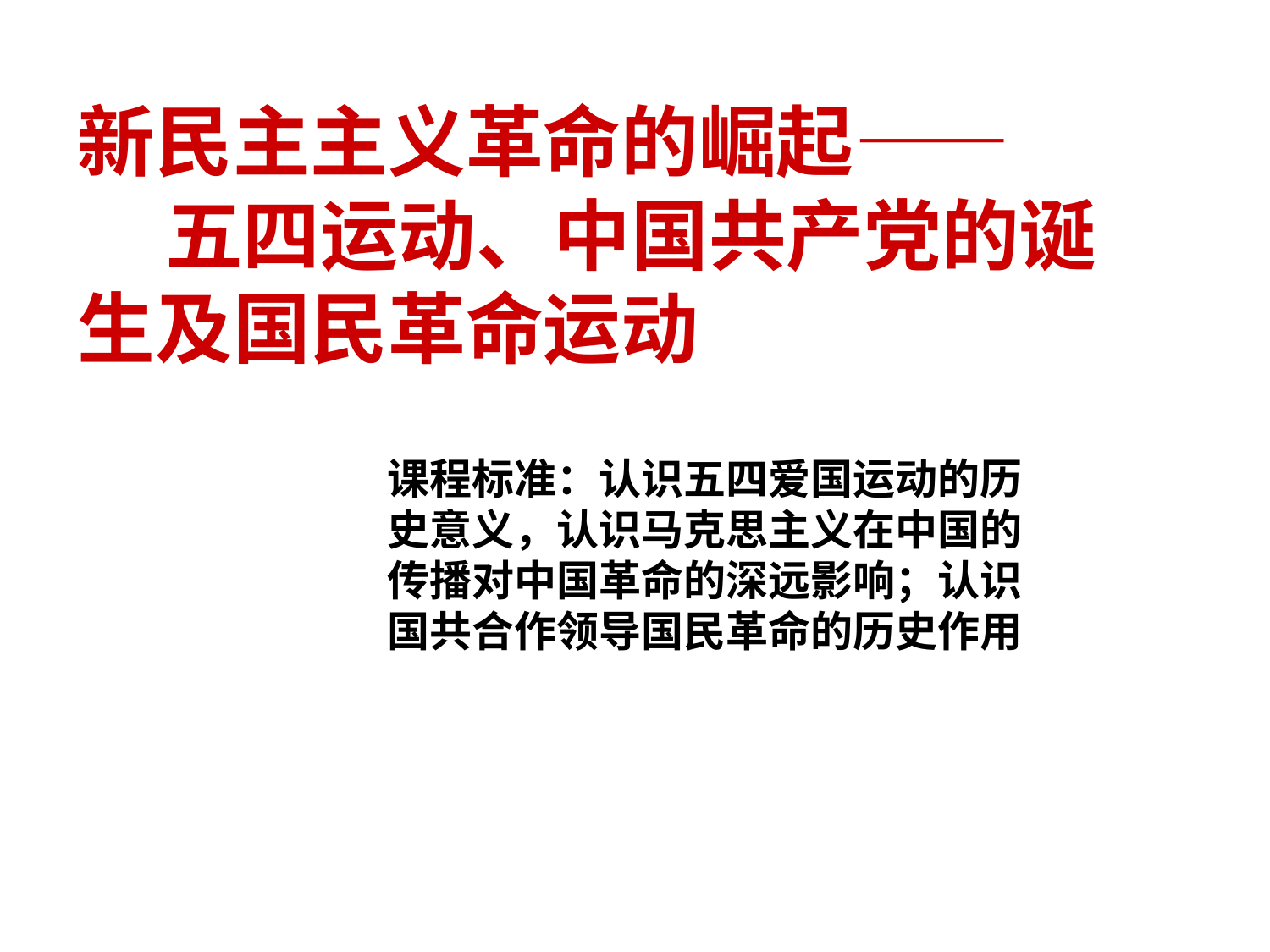

# 新民主主义革命的崛起—— 五四运动、中国共产党的诞  生及国民革命运动
课程标准：认识五四爱国运动的历史意义，认识马克思主义在中国的传播对中国革命的深远影响；认识国共合作领导国民革命的历史作用